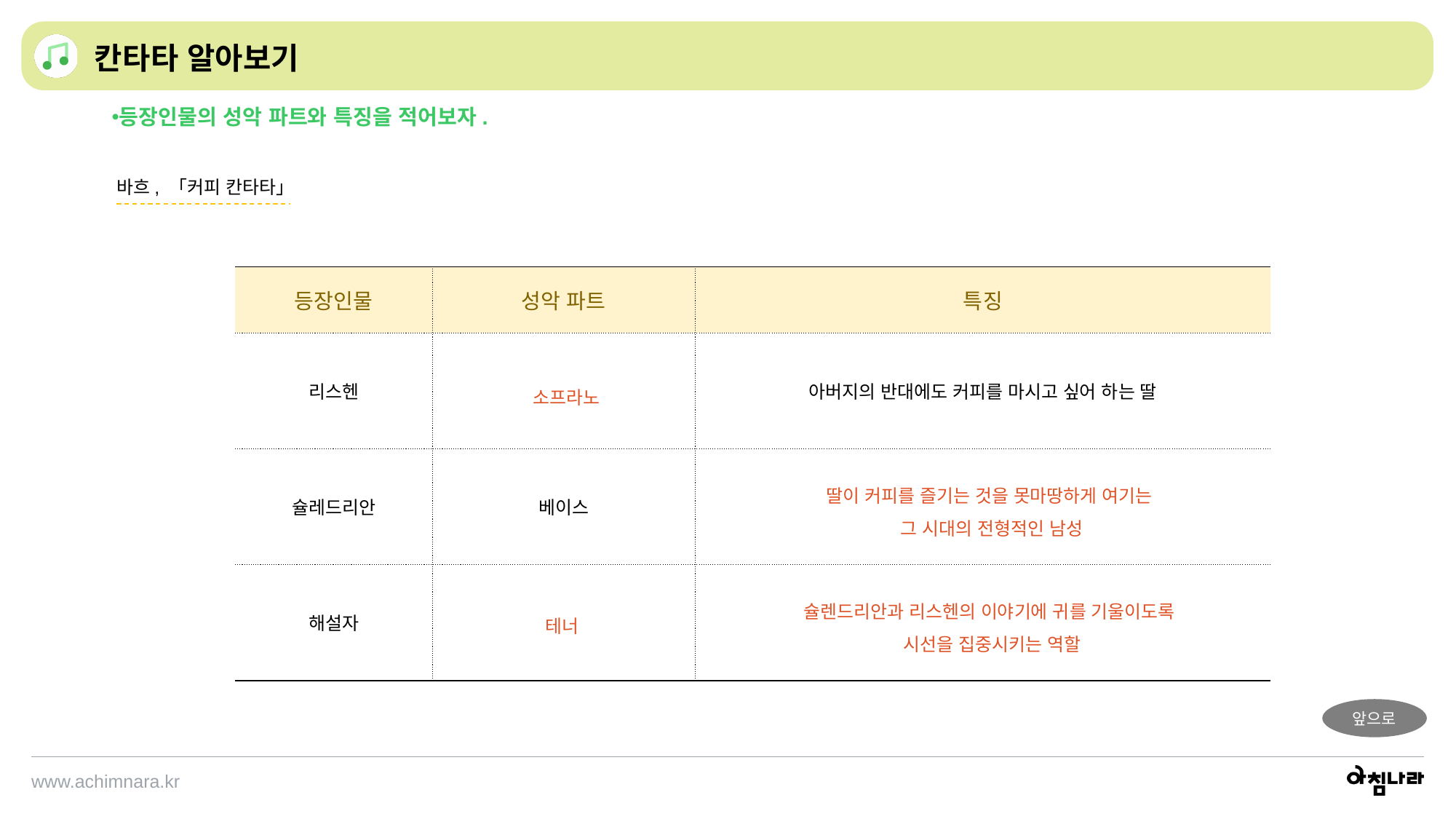

칸타타 알아보기
등장인물의 성악 파트와 특징을 적어보자.
바흐, 「커피 칸타타」
| 등장인물 | 성악 파트 | 특징 |
| --- | --- | --- |
| 리스헨 |  | 아버지의 반대에도 커피를 마시고 싶어 하는 딸 |
| 슐레드리안 | 베이스 |  |
| 해설자 |  |  |
소프라노
딸이 커피를 즐기는 것을 못마땅하게 여기는
그 시대의 전형적인 남성
슐렌드리안과 리스헨의 이야기에 귀를 기울이도록
시선을 집중시키는 역할
테너
앞으로